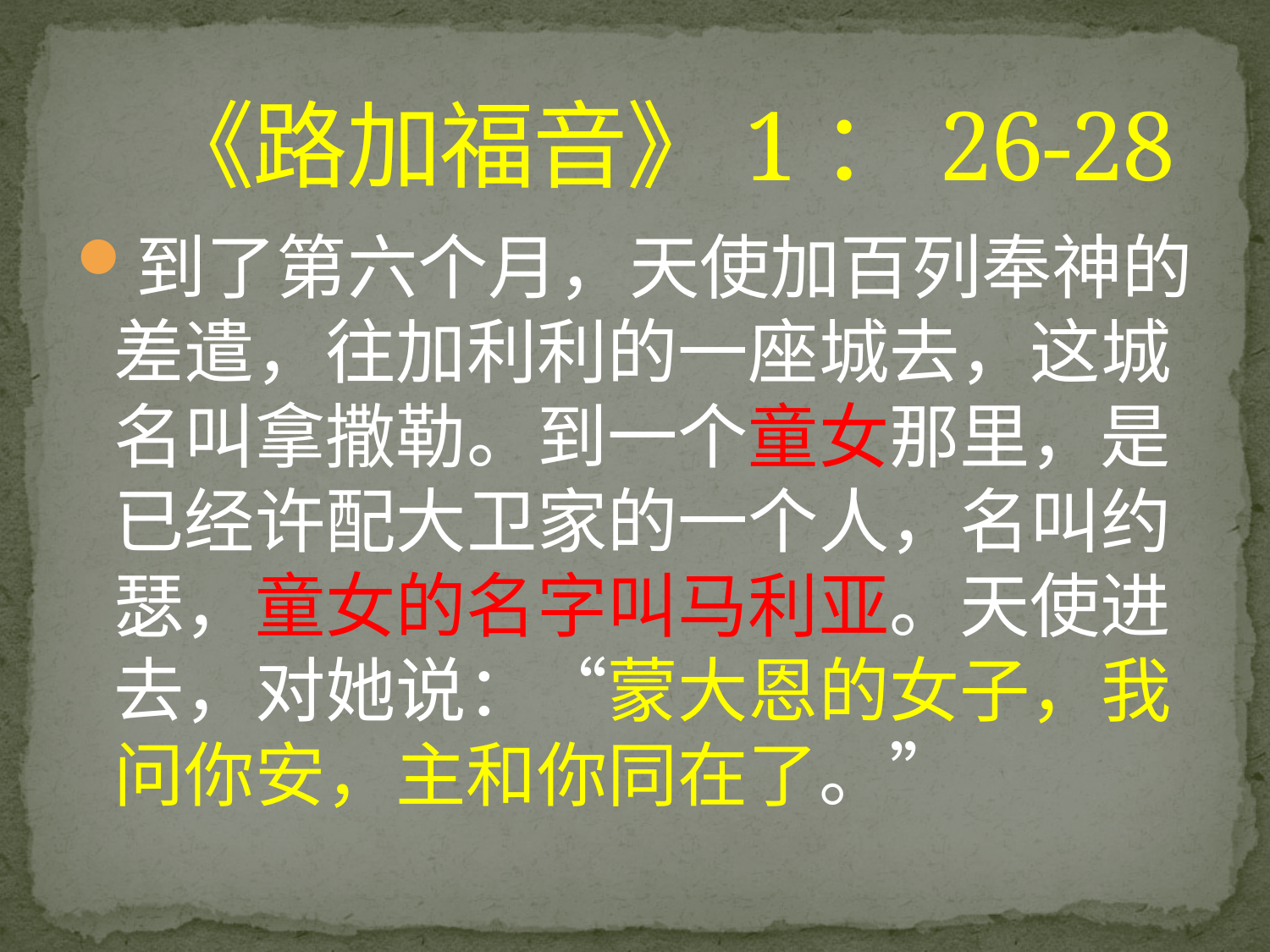

# 《路加福音》1：26-28
到了第六个月，天使加百列奉神的差遣，往加利利的一座城去，这城名叫拿撒勒。到一个童女那里，是已经许配大卫家的一个人，名叫约瑟，童女的名字叫马利亚。天使进去，对她说：“蒙大恩的女子，我问你安，主和你同在了。”